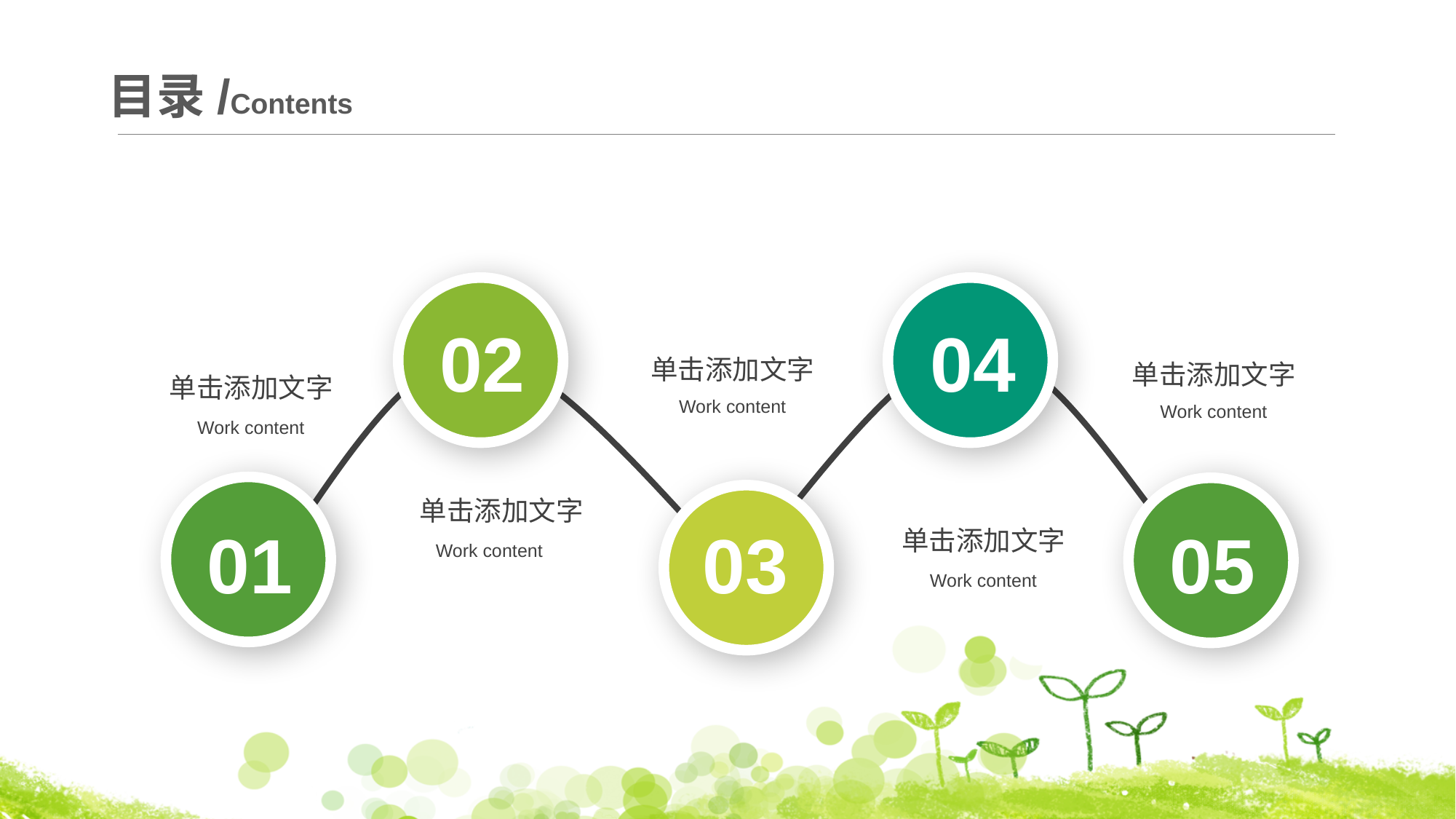

目录/Contents

02

04

单击添加文字
Work content
单击添加文字
Work content
单击添加文字
Work content

01

05

03
单击添加文字
Work content
单击添加文字
Work content